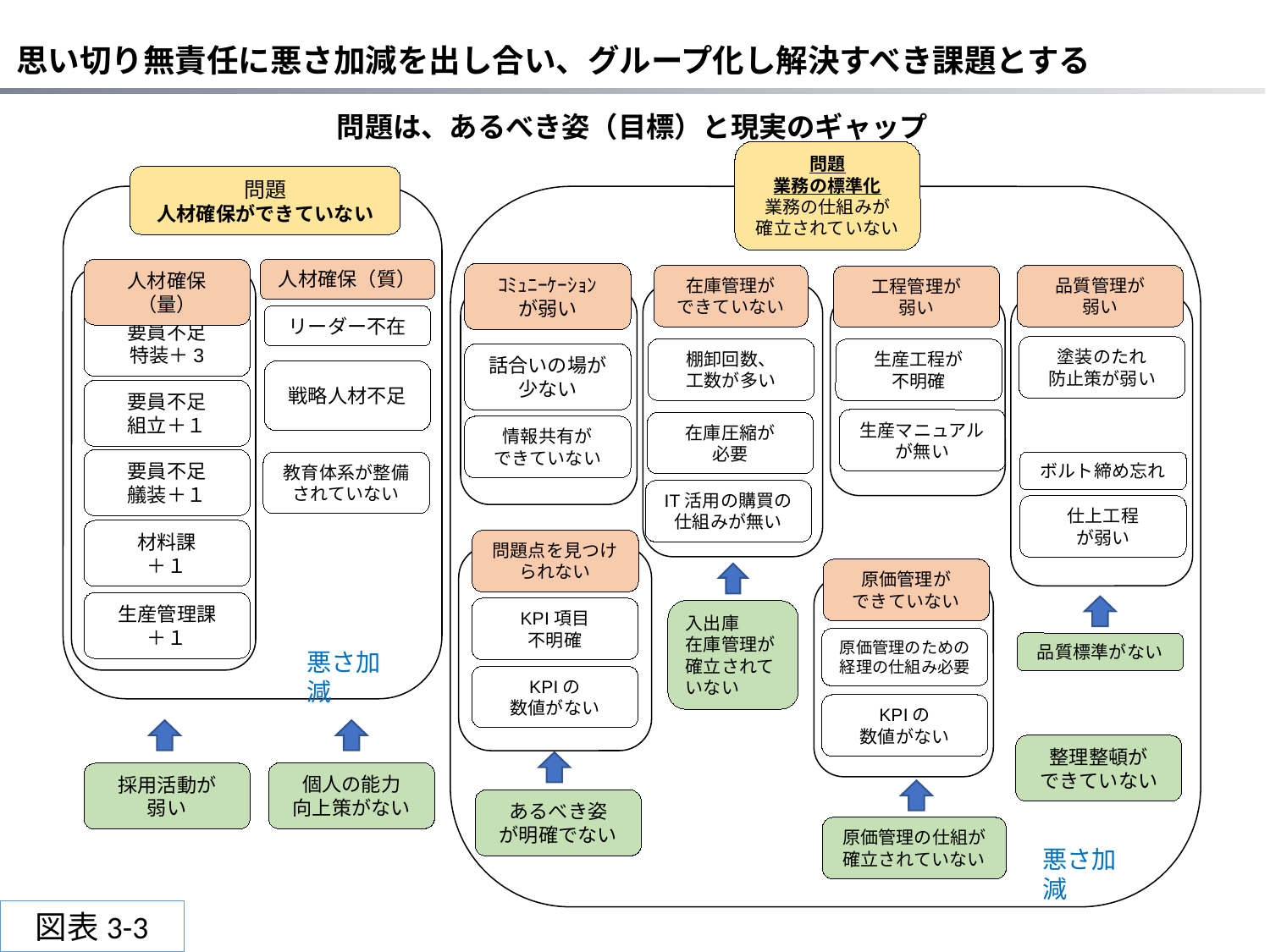

思い切り無責任に悪さ加減を出し合い、グループ化し解決すべき課題とする

問題は、あるべき姿（目標）と現実のギャップ
問題
業務の標準化
業務の仕組みが
確立されていない
問題
人材確保ができていない

人材確保（質）
人材確保（量）
ｺﾐｭﾆｰｹｰｼｮﾝ
が弱い
在庫管理が
できていない
品質管理が
弱い

工程管理が
弱い

リーダー不在
要員不足
特装＋3
塗装のたれ
防止策が弱い
棚卸回数、
工数が多い
生産工程が
不明確
話合いの場が
少ない
戦略人材不足
要員不足
組立＋１
生産マニュアルが無い
在庫圧縮が
必要
情報共有が
できていない
要員不足
艤装＋１
教育体系が整備されていない
ボルト締め忘れ
IT活用の購買の仕組みが無い
仕上工程
が弱い
材料課
＋１
問題点を見つけられない

原価管理が
できていない

生産管理課
＋１

KPI項目
不明確
入出庫
在庫管理が確立されていない
原価管理のための
経理の仕組み必要
品質標準がない
悪さ加減
KPIの
数値がない
KPIの
数値がない

整理整頓が
できていない

個人の能力
向上策がない
採用活動が
弱い

あるべき姿
が明確でない
原価管理の仕組が確立されていない
悪さ加減
図表3-3